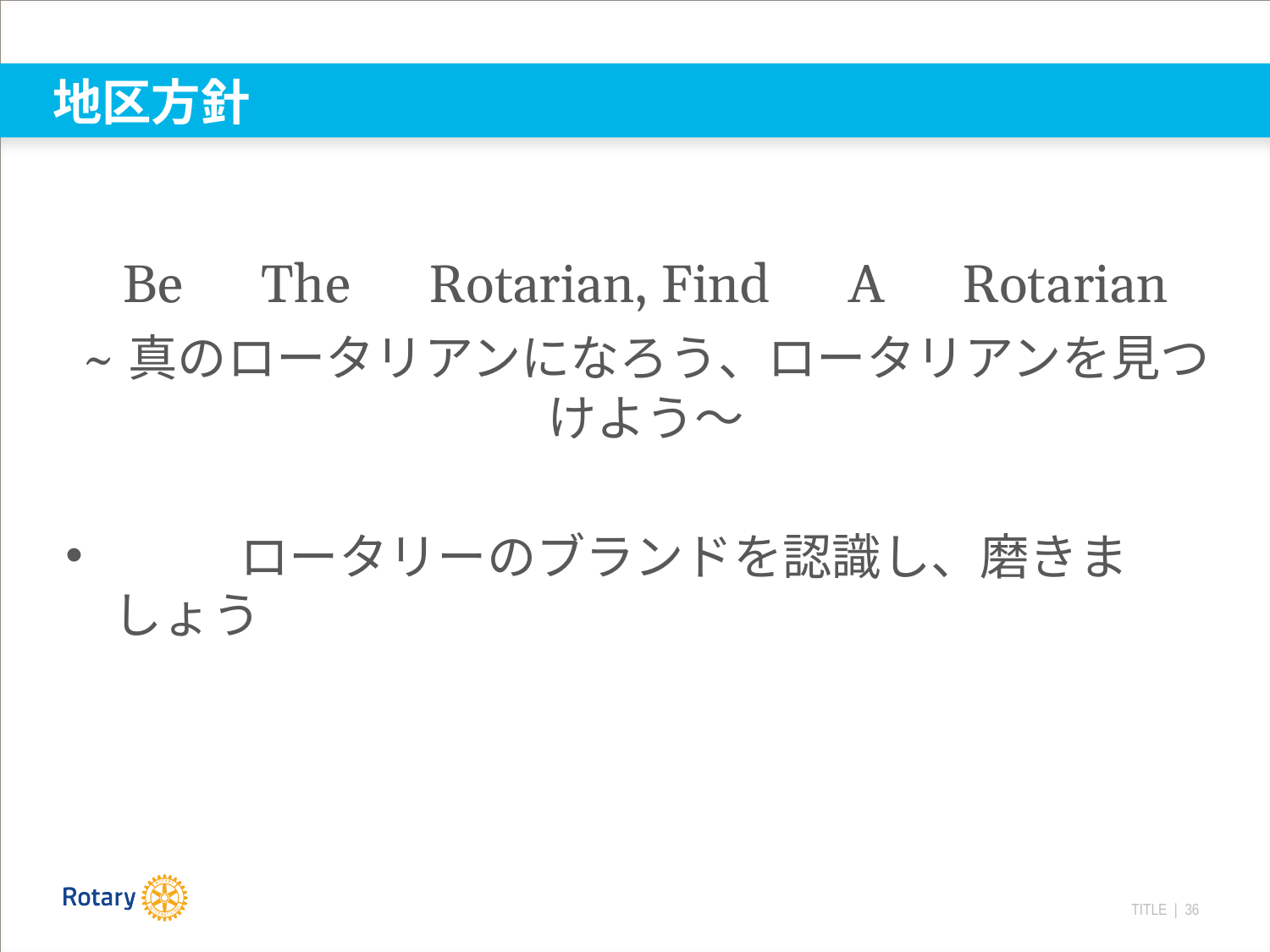

# 地区方針

Be　The　Rotarian, Find　A　Rotarian
~真のロータリアンになろう、ロータリアンを見つけよう～

	ロータリーのブランドを認識し、磨きましょう